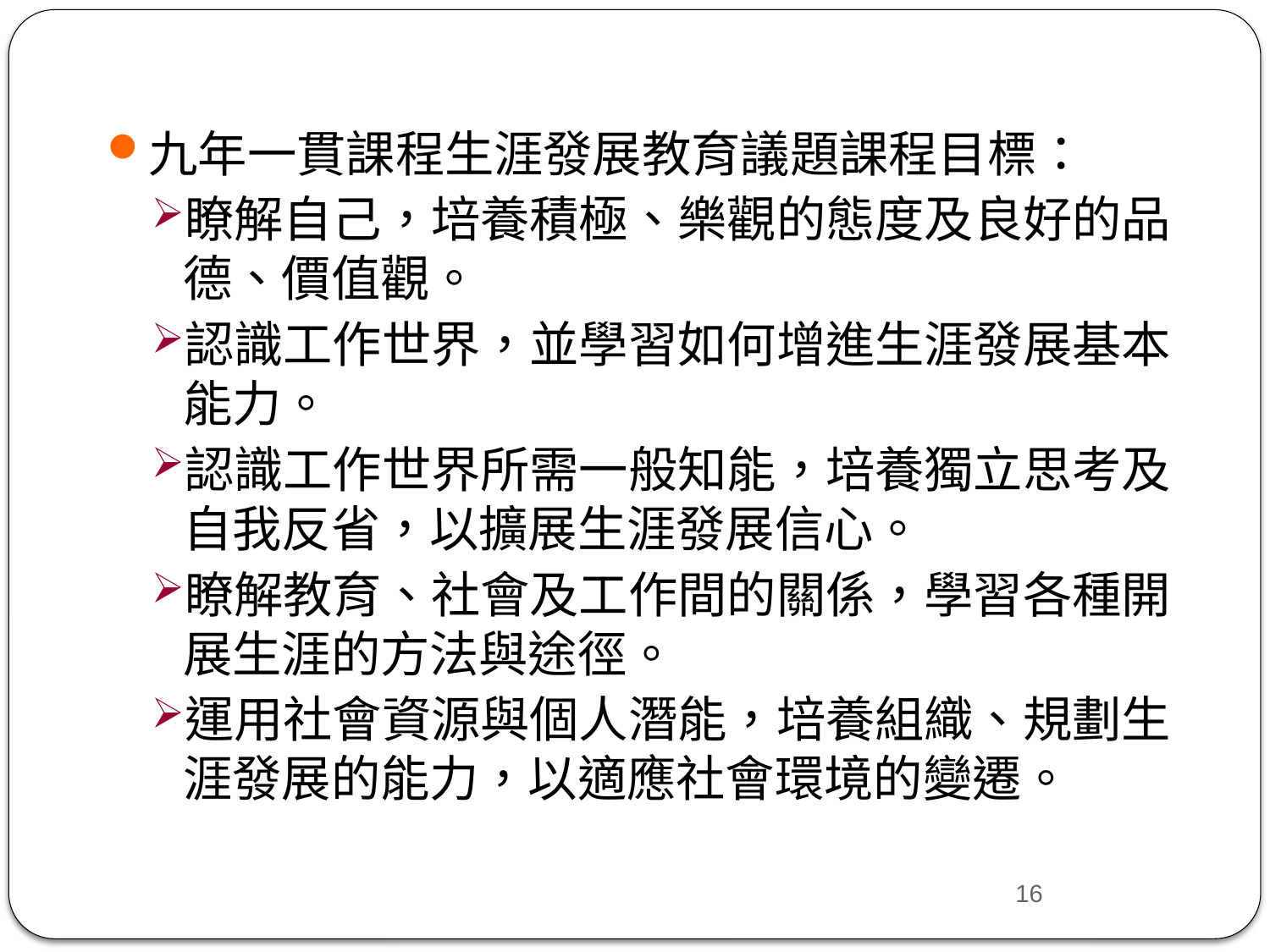

國中學校辦理生涯發展教育實際做法（2/6）
九年一貫課程生涯發展教育議題課程目標：
瞭解自己，培養積極、樂觀的態度及良好的品德、價值觀。
認識工作世界，並學習如何增進生涯發展基本能力。
認識工作世界所需一般知能，培養獨立思考及自我反省，以擴展生涯發展信心。
瞭解教育、社會及工作間的關係，學習各種開展生涯的方法與途徑。
運用社會資源與個人潛能，培養組織、規劃生涯發展的能力，以適應社會環境的變遷。
16